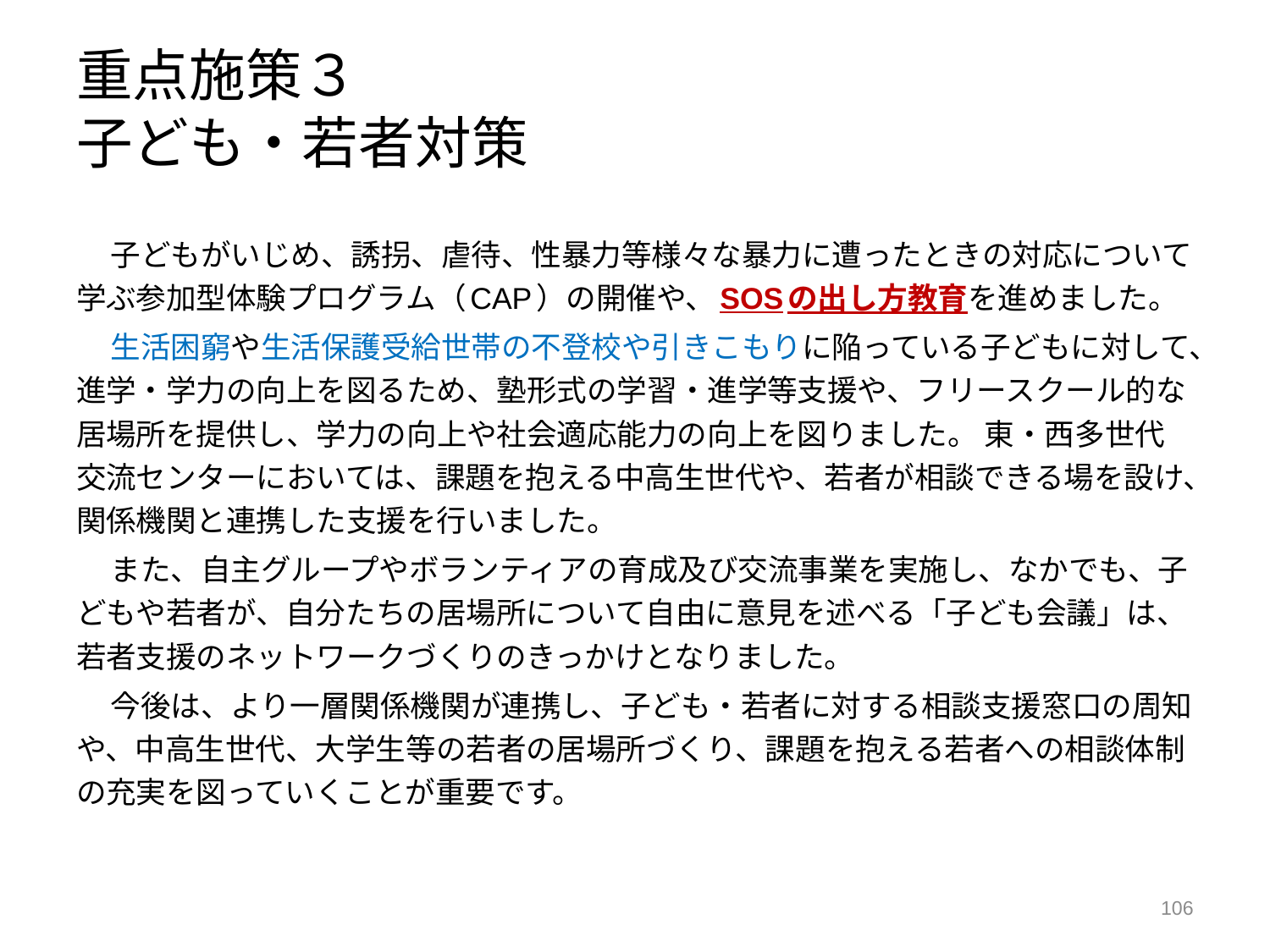

# 重点施策３ 子ども・若者対策
子どもがいじめ、誘拐、虐待、性暴力等様々な暴力に遭ったときの対応について学ぶ参加型体験プログラム（CAP）の開催や、SOSの出し方教育を進めました。
生活困窮や生活保護受給世帯の不登校や引きこもりに陥っている子どもに対して、進学・学力の向上を図るため、塾形式の学習・進学等支援や、フリースクール的な居場所を提供し、学力の向上や社会適応能力の向上を図りました。 東・西多世代交流センターにおいては、課題を抱える中高生世代や、若者が相談できる場を設け、関係機関と連携した支援を行いました。
また、自主グループやボランティアの育成及び交流事業を実施し、なかでも、子どもや若者が、自分たちの居場所について自由に意見を述べる「子ども会議」は、若者支援のネットワークづくりのきっかけとなりました。
今後は、より一層関係機関が連携し、子ども・若者に対する相談支援窓口の周知や、中高生世代、大学生等の若者の居場所づくり、課題を抱える若者への相談体制の充実を図っていくことが重要です。
106